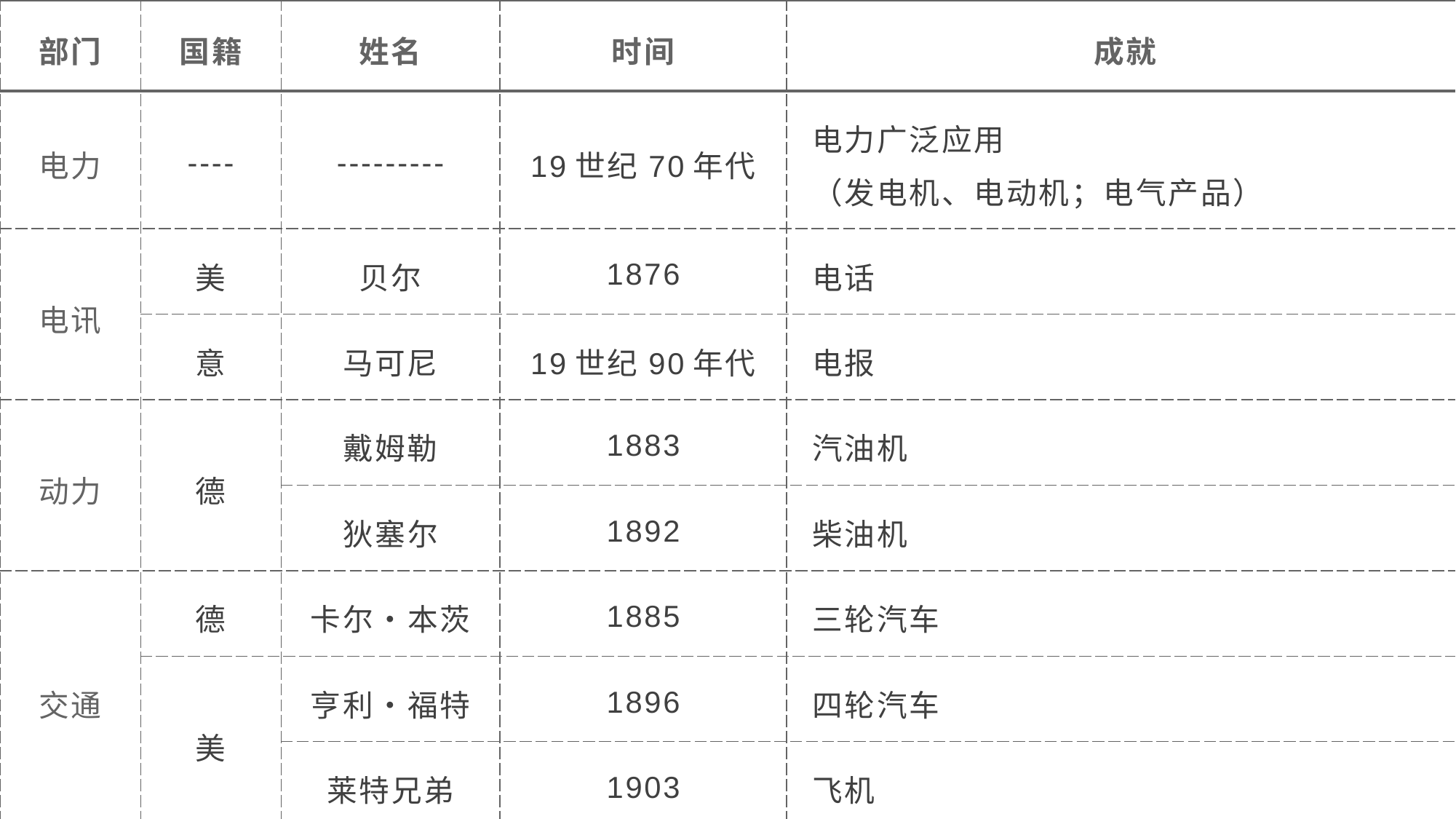

| 部门 | 国籍 | 姓名 | 时间 | 成就 |
| --- | --- | --- | --- | --- |
| 电力 | ---- | --------- | 19世纪70年代 | 电力广泛应用 （发电机、电动机；电气产品） |
| 电讯 | 美 | 贝尔 | 1876 | 电话 |
|  | 意 | 马可尼 | 19世纪90年代 | 电报 |
| 动力 | 德 | 戴姆勒 | 1883 | 汽油机 |
|  |  | 狄塞尔 | 1892 | 柴油机 |
| 交通 | 德 | 卡尔•本茨 | 1885 | 三轮汽车 |
|  | 美 | 亨利•福特 | 1896 | 四轮汽车 |
|  |  | 莱特兄弟 | 1903 | 飞机 |